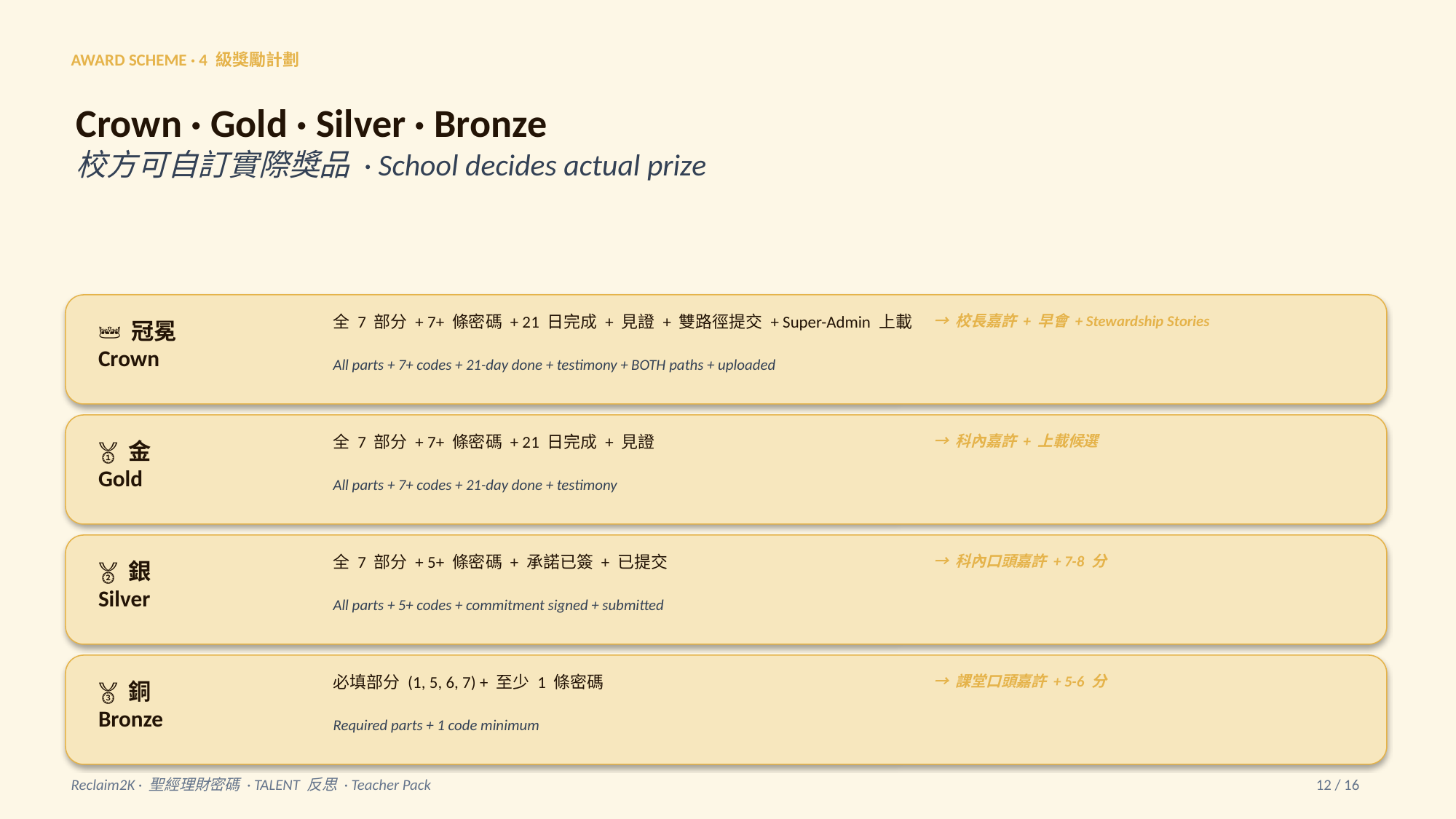

AWARD SCHEME · 4 級獎勵計劃
Crown · Gold · Silver · Bronze
校方可自訂實際獎品 · School decides actual prize

全 7 部分 + 7+ 條密碼 + 21 日完成 + 見證 + 雙路徑提交 + Super-Admin 上載
→ 校長嘉許 + 早會 + Stewardship Stories
👑 冠冕
Crown
All parts + 7+ codes + 21-day done + testimony + BOTH paths + uploaded

全 7 部分 + 7+ 條密碼 + 21 日完成 + 見證
→ 科內嘉許 + 上載候選
🥇 金
Gold
All parts + 7+ codes + 21-day done + testimony

全 7 部分 + 5+ 條密碼 + 承諾已簽 + 已提交
→ 科內口頭嘉許 + 7-8 分
🥈 銀
Silver
All parts + 5+ codes + commitment signed + submitted

必填部分 (1, 5, 6, 7) + 至少 1 條密碼
→ 課堂口頭嘉許 + 5-6 分
🥉 銅
Bronze
Required parts + 1 code minimum
Reclaim2K · 聖經理財密碼 · TALENT 反思 · Teacher Pack
12 / 16